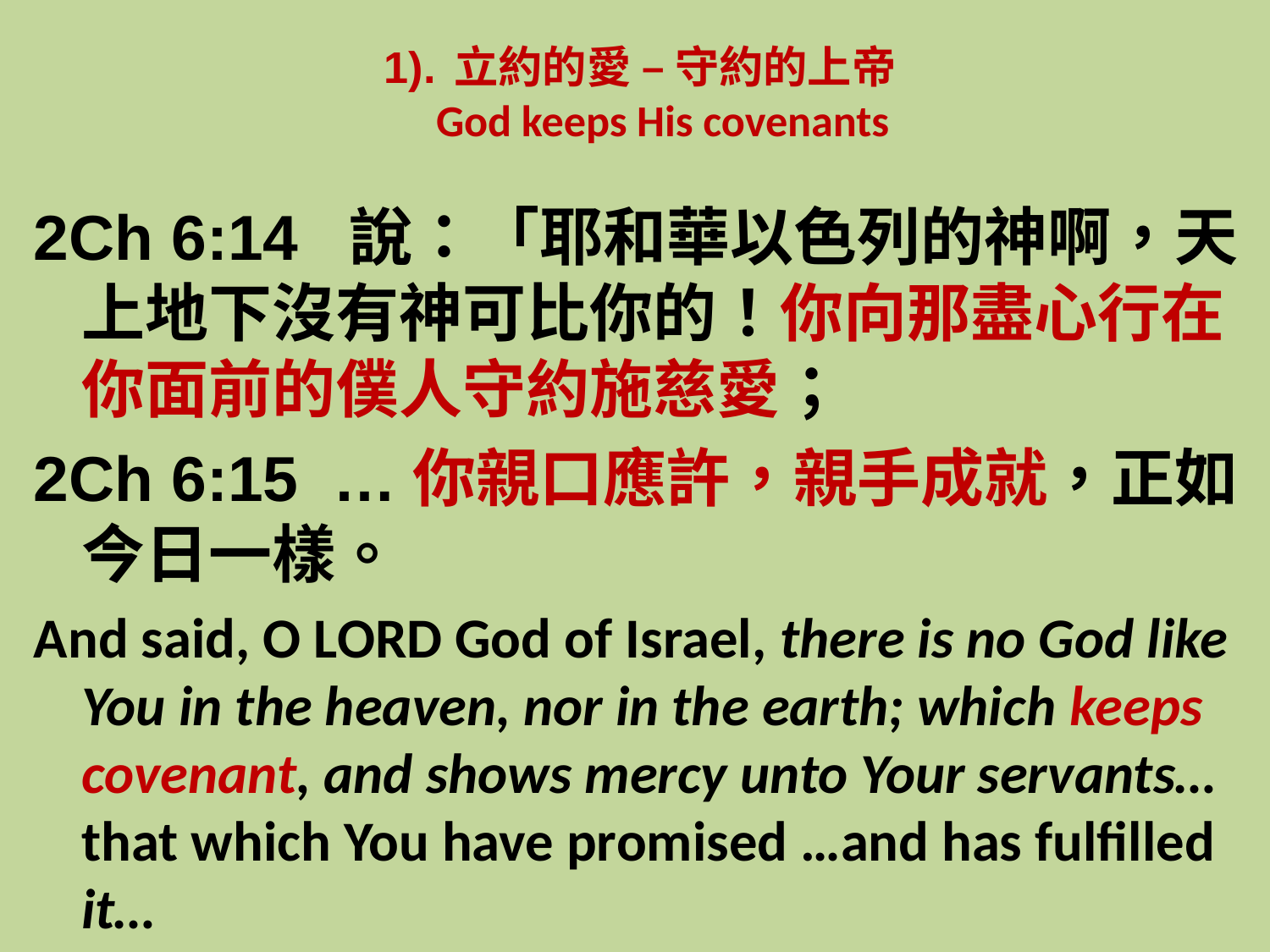

# 1). 立約的愛 – 守約的上帝 God keeps His covenants
2Ch 6:14  說：「耶和華以色列的神啊，天上地下沒有神可比你的！你向那盡心行在你面前的僕人守約施慈愛；
2Ch 6:15  …你親口應許，親手成就，正如今日一樣。
And said, O LORD God of Israel, there is no God like You in the heaven, nor in the earth; which keeps covenant, and shows mercy unto Your servants… that which You have promised …and has fulfilled it…